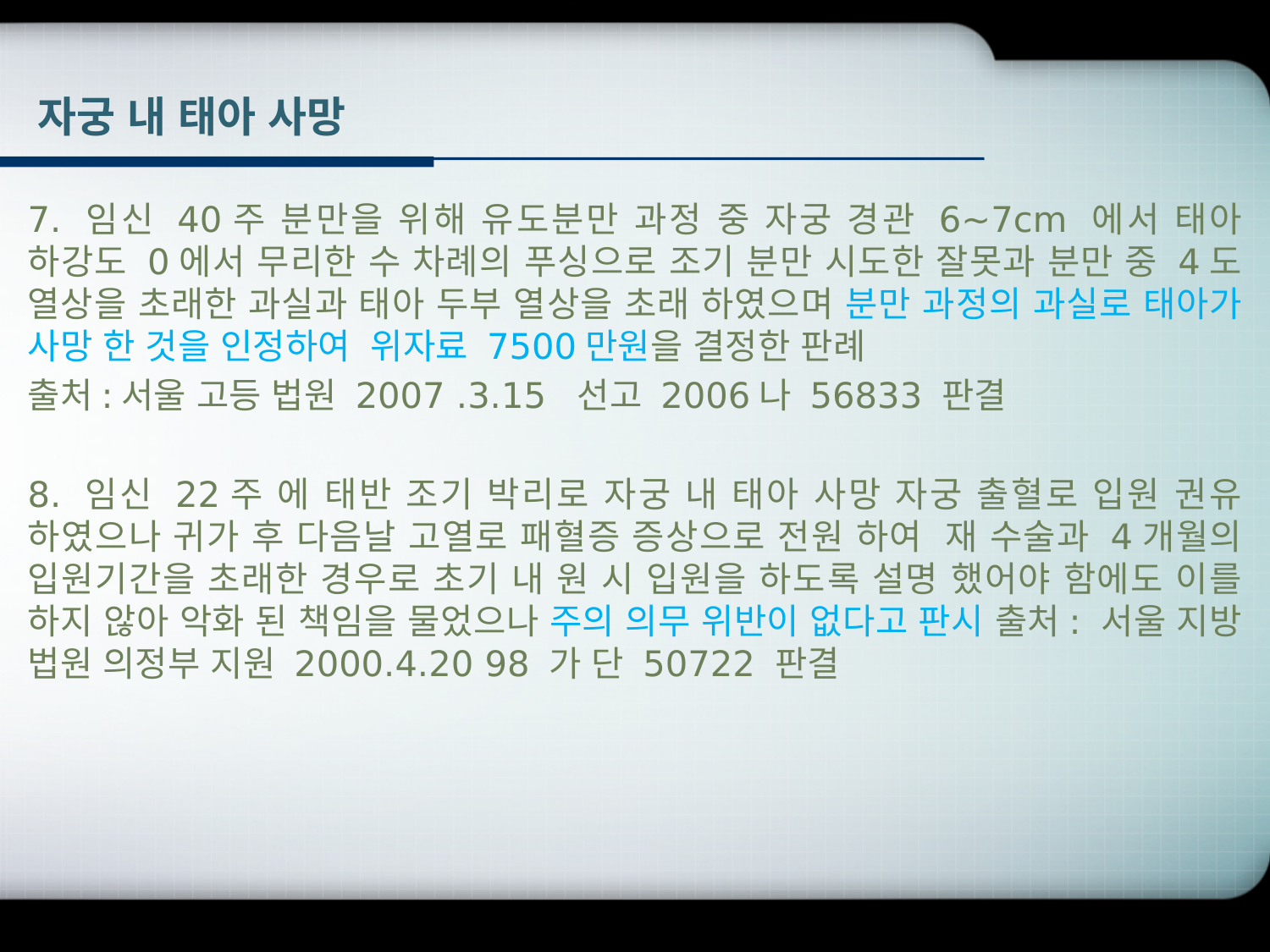

# 자궁 내 태아 사망
7. 임신 40주 분만을 위해 유도분만 과정 중 자궁 경관 6~7cm 에서 태아 하강도 0에서 무리한 수 차례의 푸싱으로 조기 분만 시도한 잘못과 분만 중 4도 열상을 초래한 과실과 태아 두부 열상을 초래 하였으며 분만 과정의 과실로 태아가 사망 한 것을 인정하여  위자료 7500만원을 결정한 판례
출처:서울 고등 법원 2007 .3.15  선고 2006나 56833 판결

8. 임신 22주 에 태반 조기 박리로 자궁 내 태아 사망 자궁 출혈로 입원 권유 하였으나 귀가 후 다음날 고열로 패혈증 증상으로 전원 하여  재 수술과 4개월의 입원기간을 초래한 경우로 초기 내 원 시 입원을 하도록 설명 했어야 함에도 이를 하지 않아 악화 된 책임을 물었으나 주의 의무 위반이 없다고 판시 출처: 서울 지방 법원 의정부 지원 2000.4.20 98 가 단 50722 판결